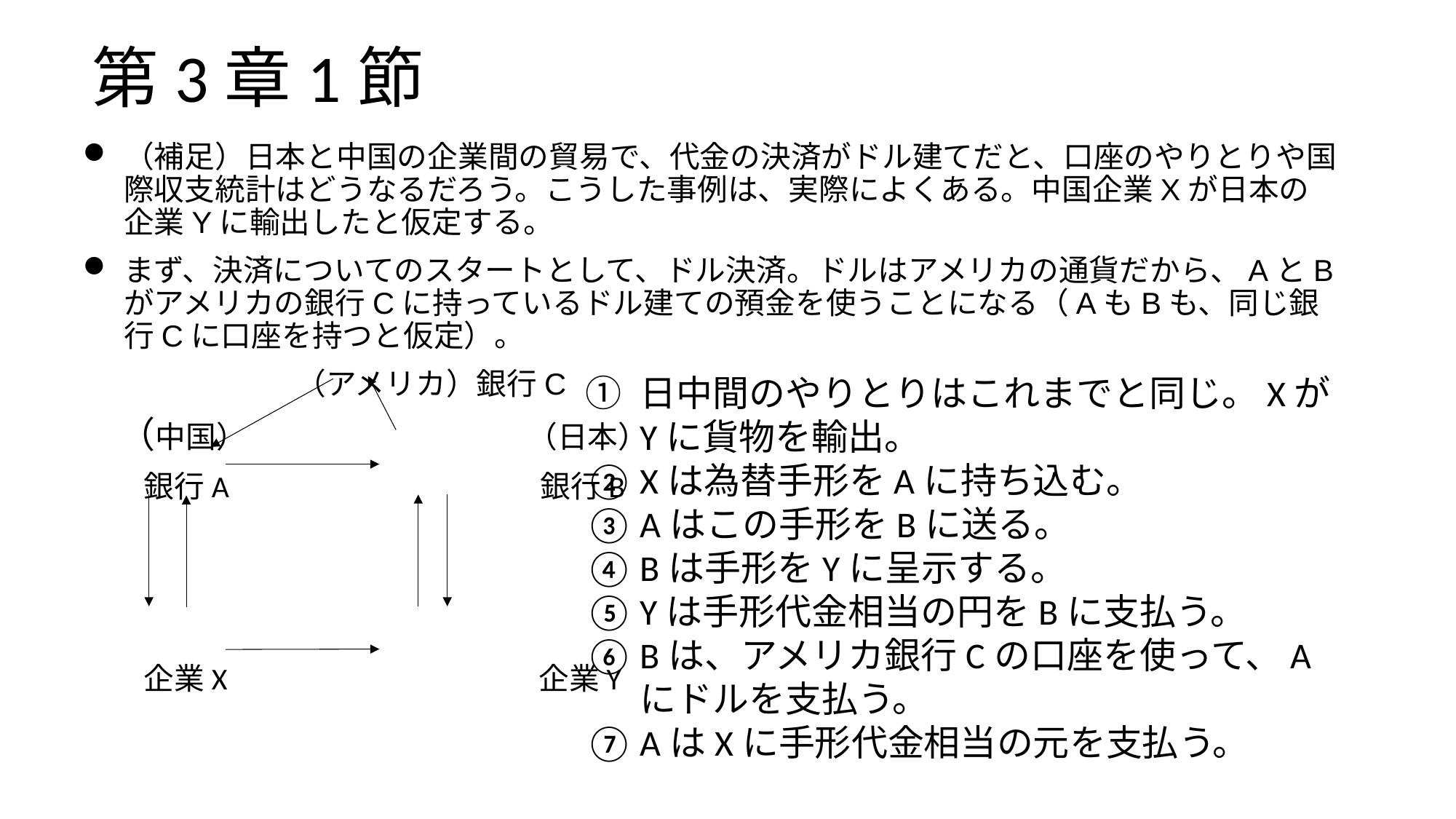

# 第3章1節
（補足）日本と中国の企業間の貿易で、代金の決済がドル建てだと、口座のやりとりや国際収支統計はどうなるだろう。こうした事例は、実際によくある。中国企業Xが日本の企業Yに輸出したと仮定する。
まず、決済についてのスタートとして、ドル決済。ドルはアメリカの通貨だから、AとBがアメリカの銀行Cに持っているドル建ての預金を使うことになる（AもBも、同じ銀行Cに口座を持つと仮定）。
　　　　　　　（アメリカ）銀行C
　（中国）　　　　　　　　　 （日本）
　　銀行A　　　　　　　　　　銀行B

　　企業X　　　　　　　　　　企業Y
日中間のやりとりはこれまでと同じ。XがYに貨物を輸出。
Xは為替手形をAに持ち込む。
Aはこの手形をBに送る。
Bは手形をYに呈示する。
Yは手形代金相当の円をBに支払う。
Bは、アメリカ銀行Cの口座を使って、Aにドルを支払う。
AはXに手形代金相当の元を支払う。